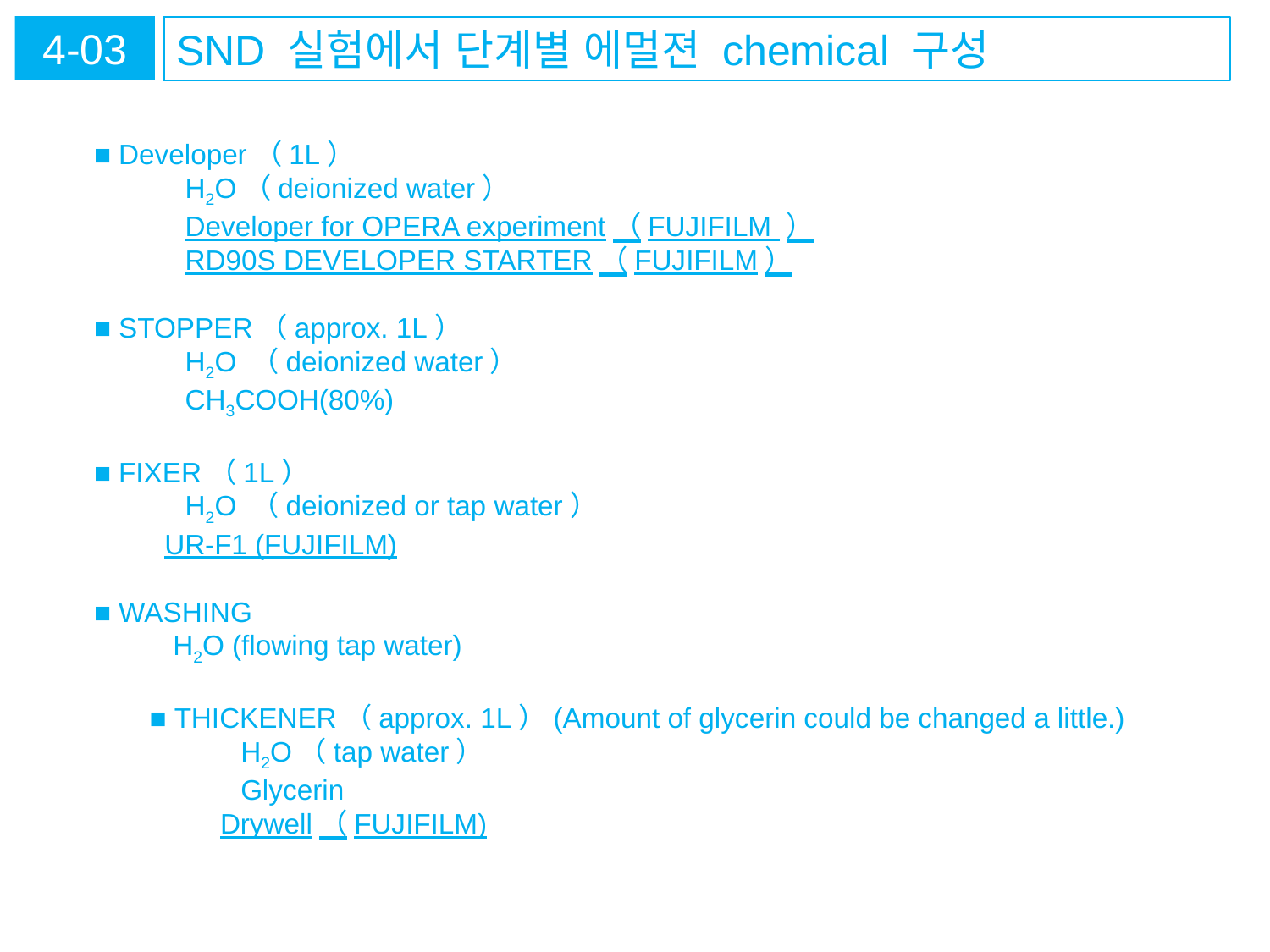

4-03
SND 실험에서 단계별 에멀젼 chemical 구성

■ Developer（1L）
　　　H2O（deionized water）
　　　Developer for OPERA experiment（FUJIFILM ）
　　　RD90S DEVELOPER STARTER（FUJIFILM）

■ STOPPER（approx. 1L）
　　　H2O （deionized water）
　　　CH3COOH(80%)

■ FIXER（1L）
　　　H2O （deionized or tap water）
         UR-F1 (FUJIFILM)

■ WASHING
   H2O (flowing tap water)

■ THICKENER（approx. 1L）(Amount of glycerin could be changed a little.)
　　　H2O（tap water）
　　　Glycerin
         Drywell（FUJIFILM)